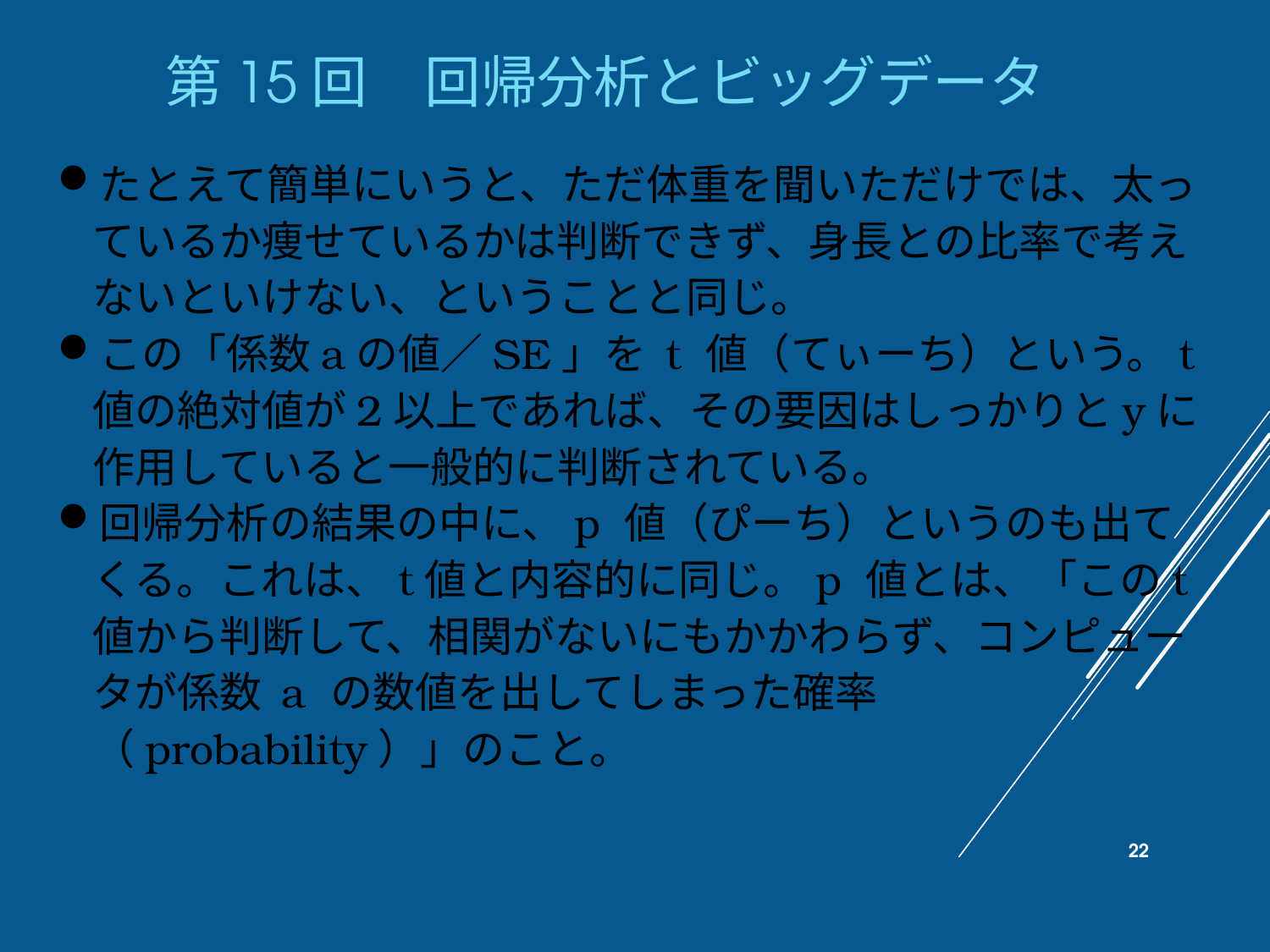

第15回　回帰分析とビッグデータ
たとえて簡単にいうと、ただ体重を聞いただけでは、太っているか痩せているかは判断できず、身長との比率で考えないといけない、ということと同じ。
この「係数aの値／SE」を t 値（てぃーち）という。t 値の絶対値が2以上であれば、その要因はしっかりとyに作用していると一般的に判断されている。
回帰分析の結果の中に、p 値（ぴーち）というのも出てくる。これは、t値と内容的に同じ。p 値とは、「このt値から判断して、相関がないにもかかわらず、コンピュータが係数 a の数値を出してしまった確率（probability）」のこと。
22